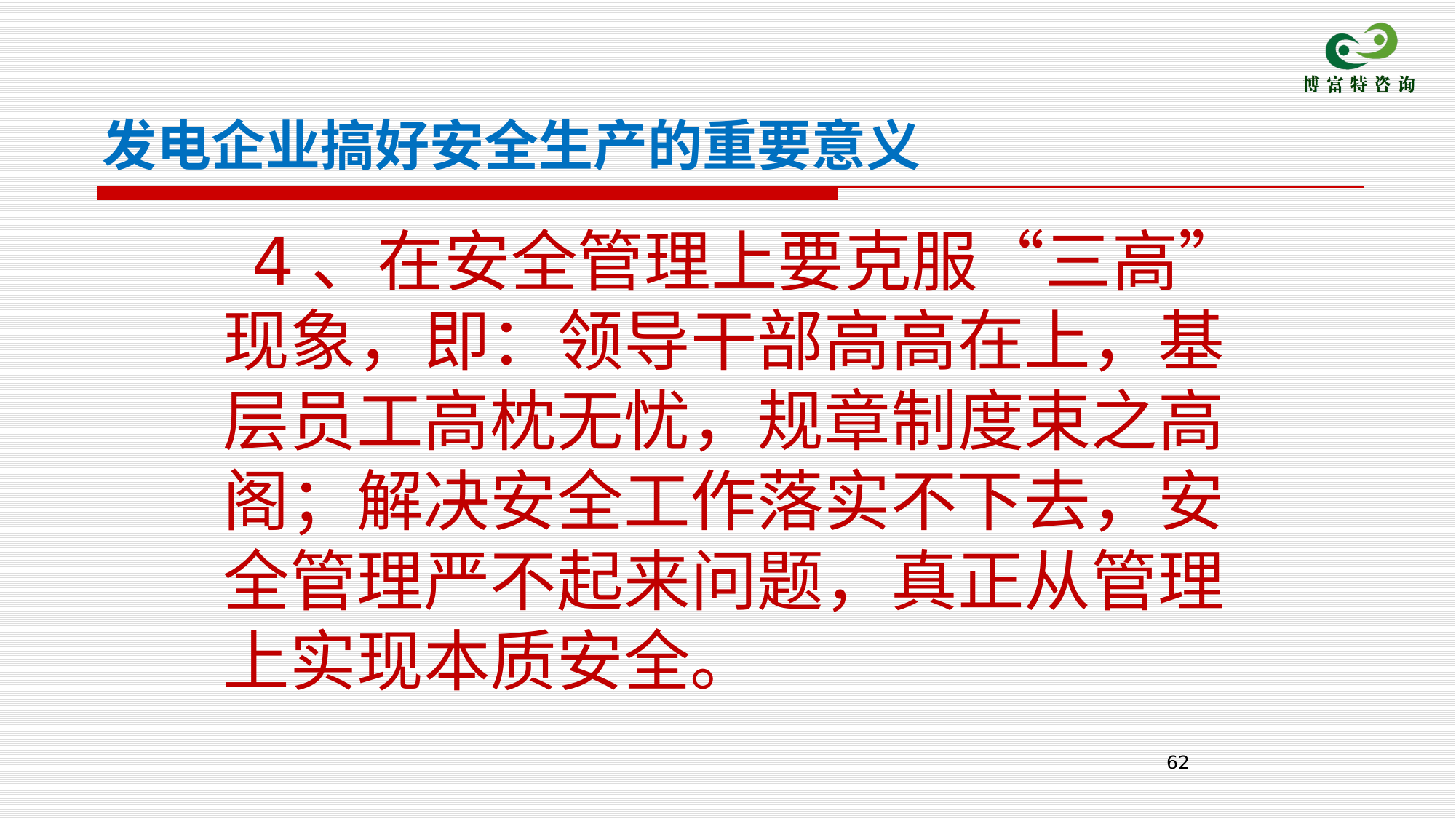

发电企业搞好安全生产的重要意义
    4、在安全管理上要克服“三高”现象，即：领导干部高高在上，基层员工高枕无忧，规章制度束之高阁；解决安全工作落实不下去，安全管理严不起来问题，真正从管理上实现本质安全。

62